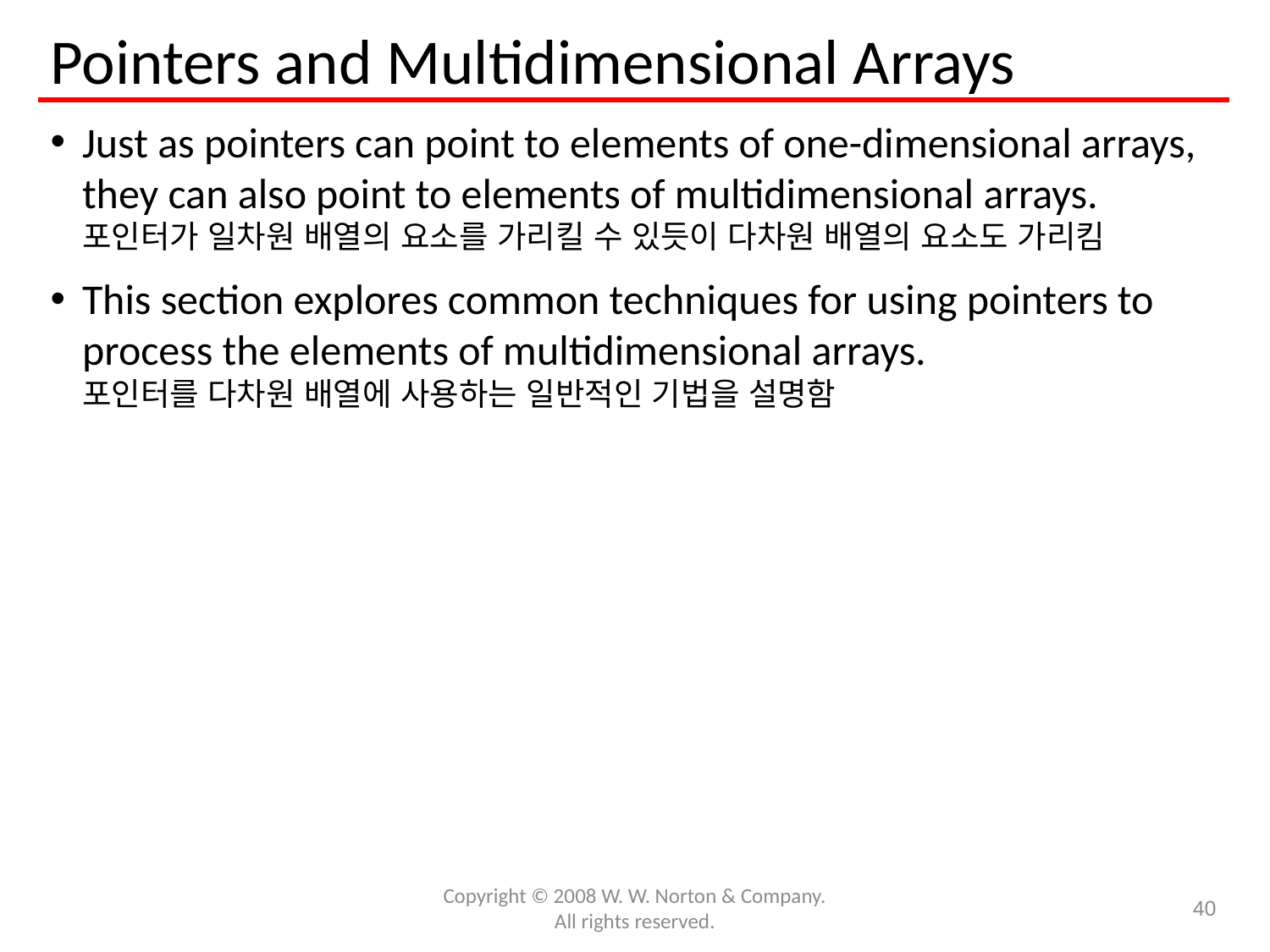

# Pointers and Multidimensional Arrays
Just as pointers can point to elements of one-dimensional arrays, they can also point to elements of multidimensional arrays.
포인터가 일차원 배열의 요소를 가리킬 수 있듯이 다차원 배열의 요소도 가리킴
This section explores common techniques for using pointers to process the elements of multidimensional arrays.
포인터를 다차원 배열에 사용하는 일반적인 기법을 설명함
Copyright © 2008 W. W. Norton & Company.
All rights reserved.
40